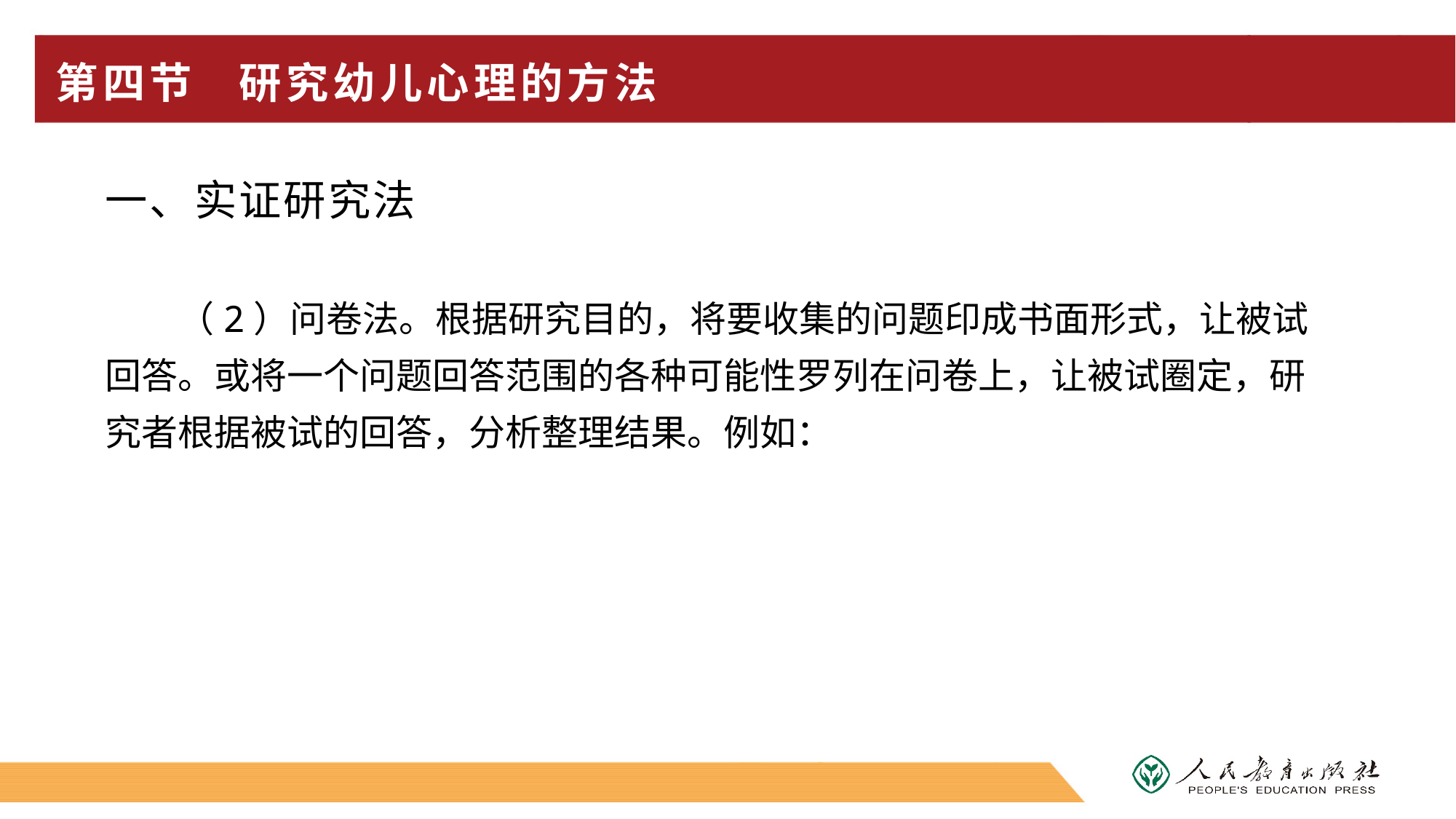

# 第四节   研究幼儿心理的方法
一、实证研究法
（2）问卷法。根据研究目的，将要收集的问题印成书面形式，让被试回答。或将一个问题回答范围的各种可能性罗列在问卷上，让被试圈定，研究者根据被试的回答，分析整理结果。例如：